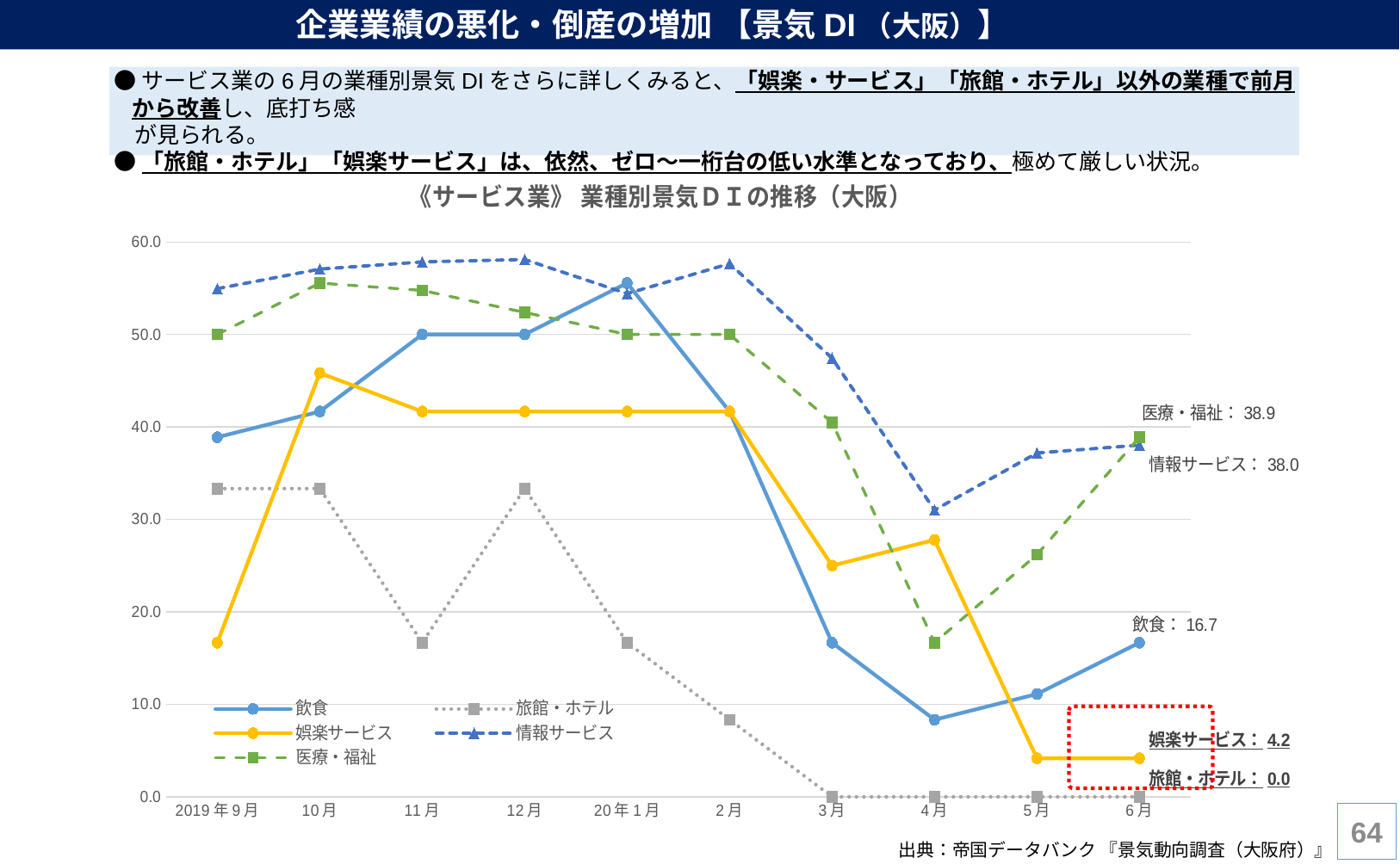

企業業績の悪化・倒産の増加 【景気DI（大阪）】
 ●サービス業の6月の業種別景気DIをさらに詳しくみると、「娯楽・サービス」「旅館・ホテル」以外の業種で前月から改善し、底打ち感
    が見られる。
 ●「旅館・ホテル」「娯楽サービス」は、依然、ゼロ～一桁台の低い水準となっており、極めて厳しい状況。

### Chart: 《サービス業》 業種別景気ＤＩの推移（大阪）

| Category |  | 旅館・ホテル | 娯楽サービス | 情報サービス |  |
|---|---|---|---|---|---|
| 2019年9月 | 38.8888888888889 | 33.3333333333333 | 16.6666666666667 | 54.954954954955 | 50.0 |
| 10月 | 41.6666666666667 | 33.3333333333333 | 45.8333333333333 | 57.0707070707071 | 55.5555555555556 |
| 11月 | 50.0 | 16.6666666666667 | 41.6666666666667 | 57.843137254902 | 54.7619047619048 |
| 12月 | 50.0 | 33.3333333333333 | 41.6666666666667 | 58.1081081081081 | 52.3809523809524 |
| 20年1月 | 55.5555555555556 | 16.6666666666667 | 41.6666666666667 | 54.4117647058823 | 50.0 |
| 2月 | 41.6666666666667 | 8.33333333333333 | 41.6666666666667 | 57.6576576576577 | 50.0 |
| 3月 | 16.6666666666667 | 0.0 | 25.0 | 47.4358974358974 | 40.4761904761905 |
| 4月 | 8.33333333333333 | 0.0 | 27.7777777777778 | 31.0077519379845 | 16.6666666666667 |
| 5月 | 11.1111111111111 | 0.0 | 4.16666666666667 | 37.1794871794872 | 26.1904761904762 |
| 6月 | 16.6666666666667 | 0.0 | 4.16666666666667 | 38.034188034188 | 38.8888888888889 |
64
出典：帝国データバンク 『景気動向調査（大阪府）』